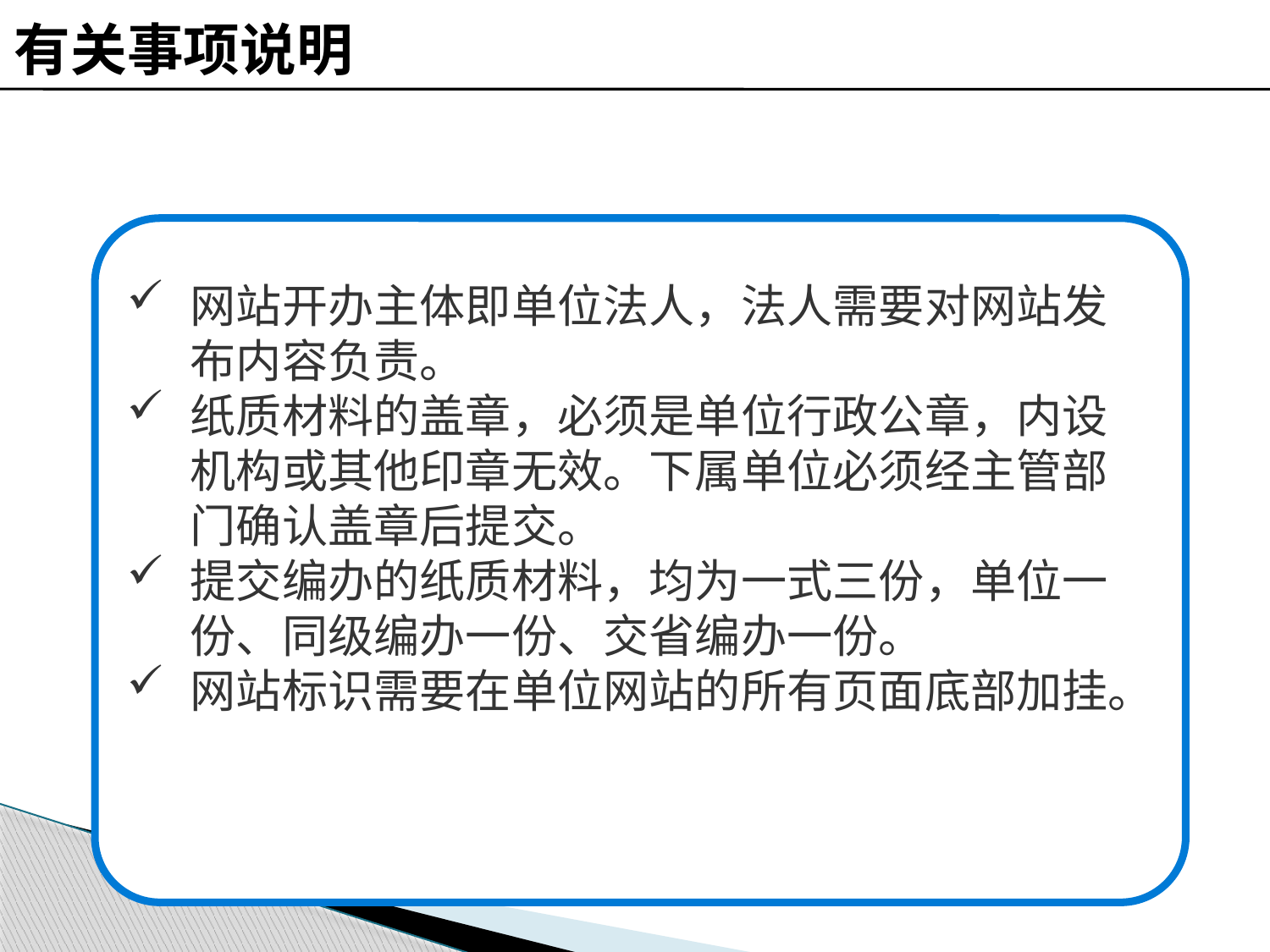

有关事项说明

网站开办主体即单位法人，法人需要对网站发布内容负责。
纸质材料的盖章，必须是单位行政公章，内设机构或其他印章无效。下属单位必须经主管部门确认盖章后提交。
提交编办的纸质材料，均为一式三份，单位一份、同级编办一份、交省编办一份。
网站标识需要在单位网站的所有页面底部加挂。